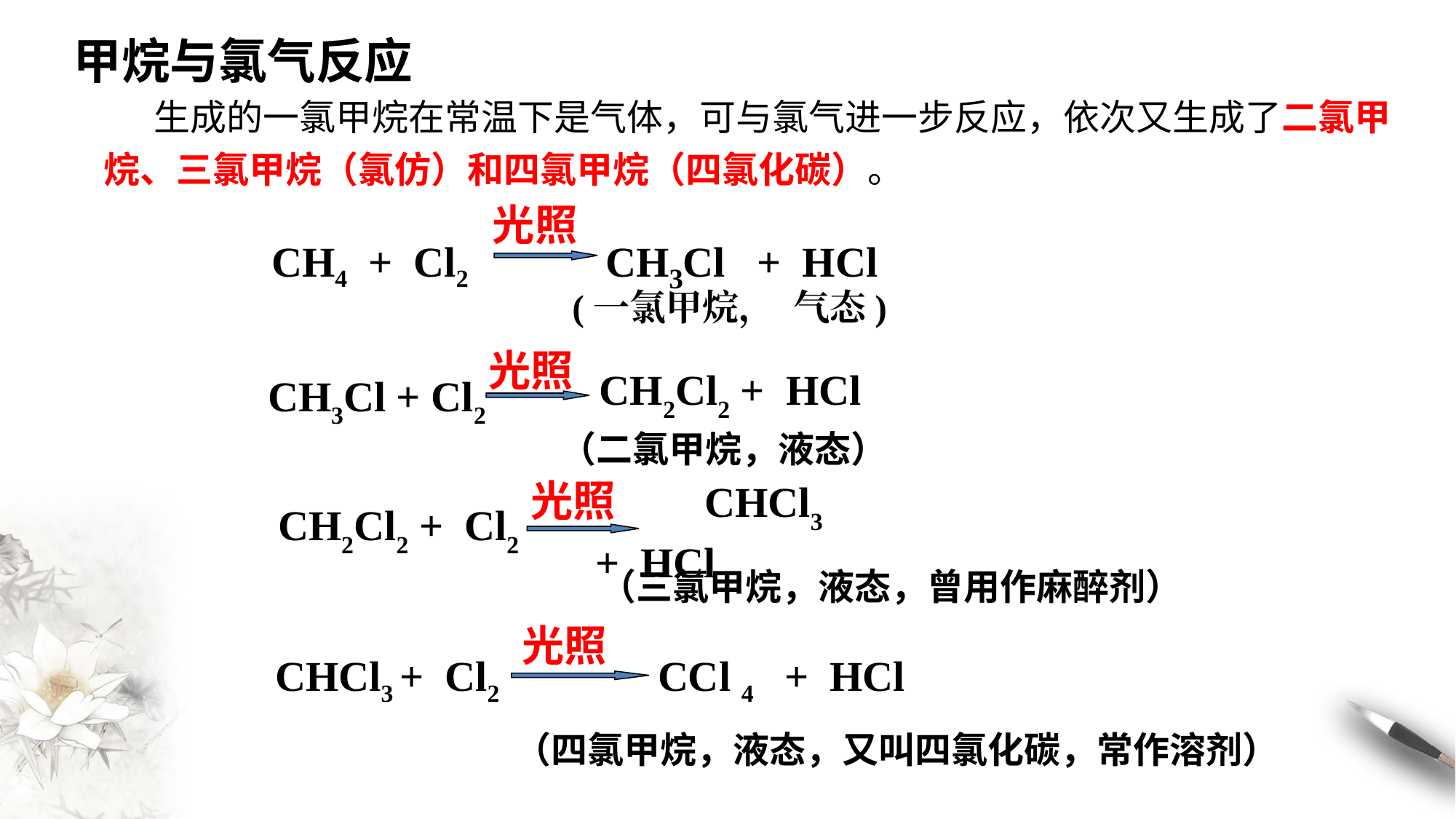

甲烷与氯气反应
     生成的一氯甲烷在常温下是气体，可与氯气进一步反应，依次又生成了二氯甲烷、三氯甲烷（氯仿）和四氯甲烷（四氯化碳）。
光照
CH4  +  Cl2             CH3Cl   +  HCl

 (一氯甲烷，  气态)
光照
 CH2Cl2 +  HCl

CH3Cl + Cl2
（二氯甲烷，液态）
光照
CHCl3  +  HCl

CH2Cl2 +  Cl2
（三氯甲烷，液态，曾用作麻醉剂）
光照
CHCl3 +  Cl2               CCl 4     +  HCl

（四氯甲烷，液态，又叫四氯化碳，常作溶剂）